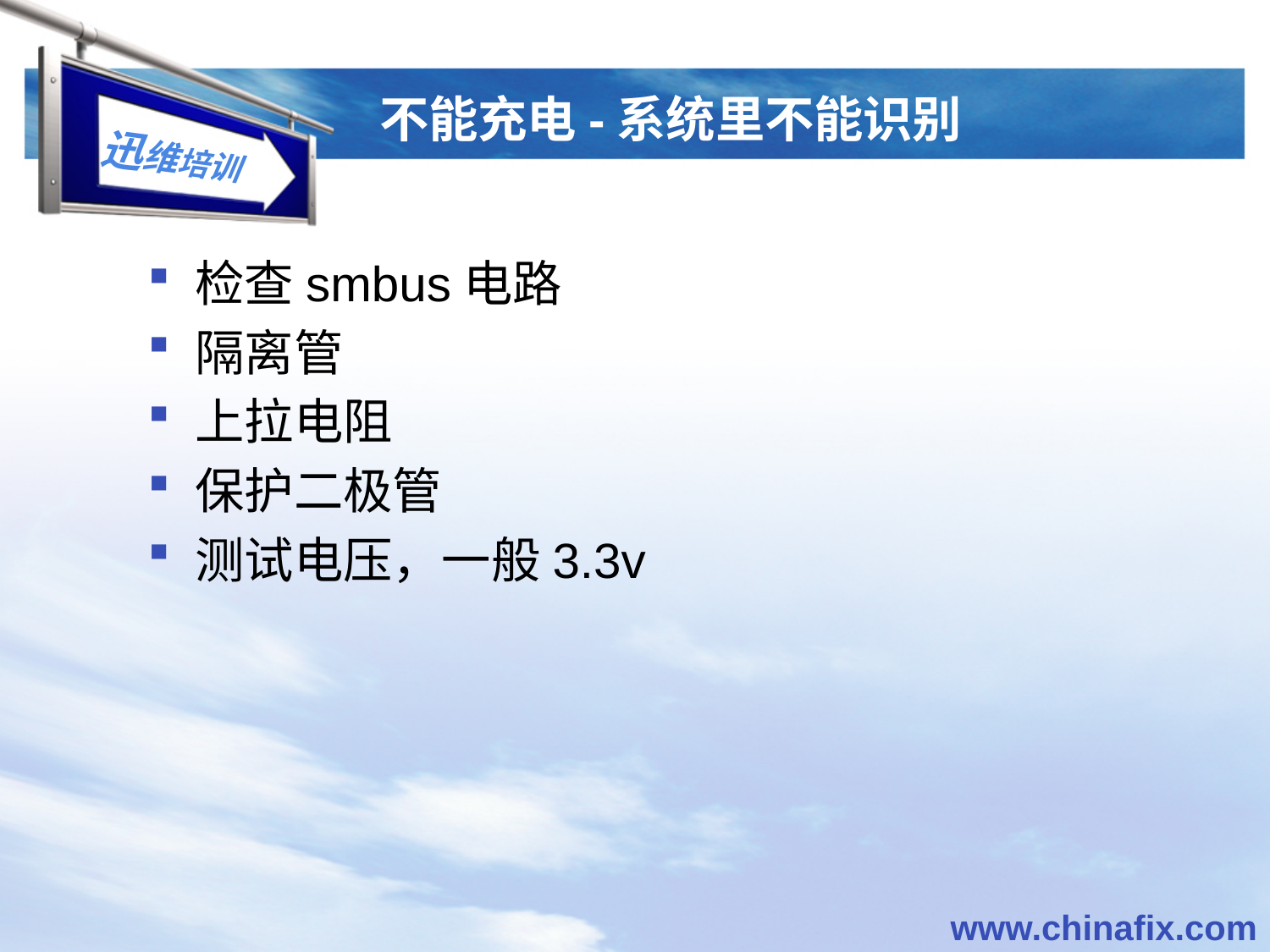

# 不能充电-系统里不能识别
检查smbus电路
隔离管
上拉电阻
保护二极管
测试电压，一般3.3v
www.chinafix.com